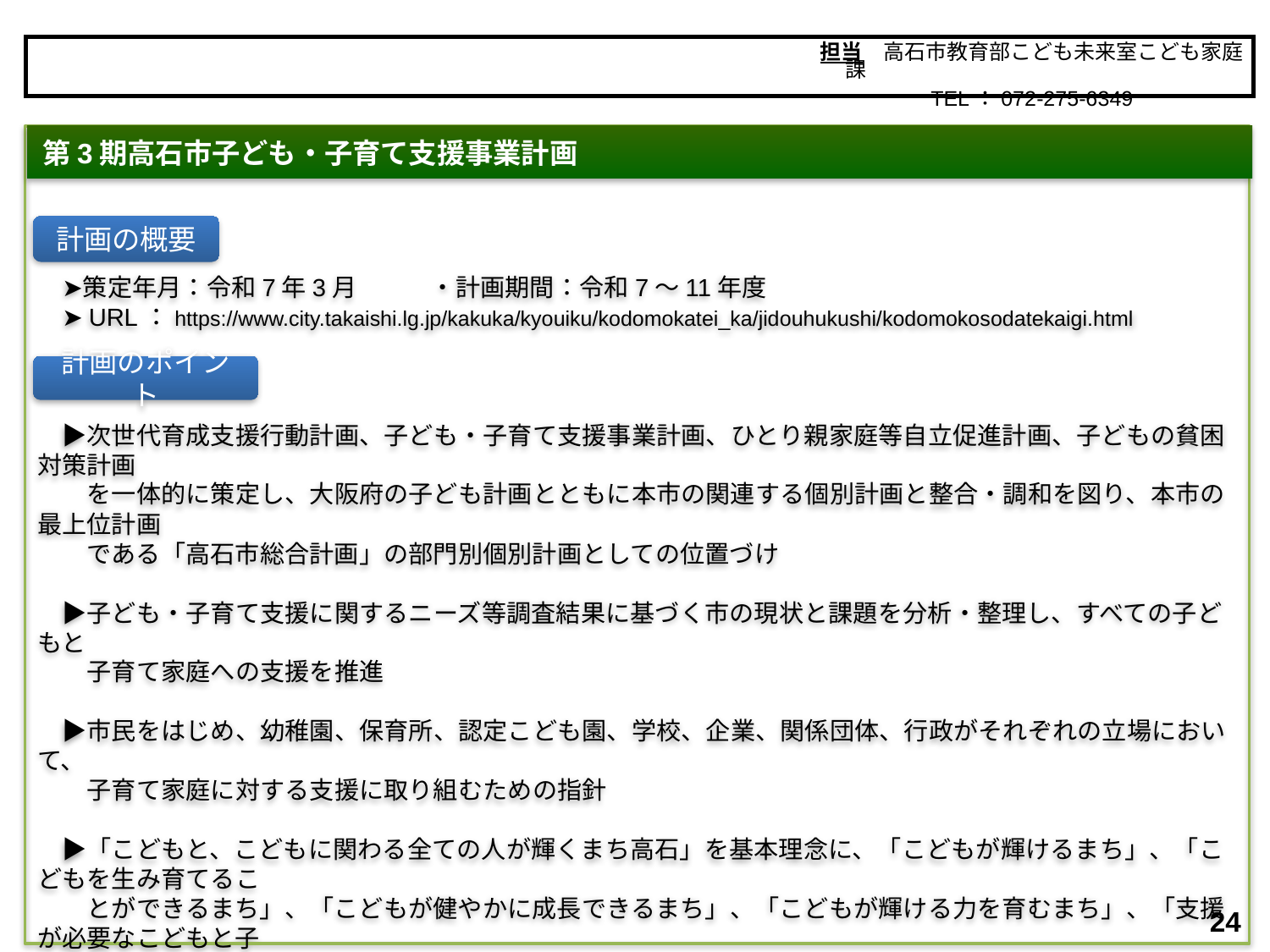

担当　高石市教育部こども未来室こども家庭課
　　　　　TEL：072-275-6349

高石市

　➤策定年月：令和7年3月　　　・計画期間：令和7～11年度
　➤URL：https://www.city.takaishi.lg.jp/kakuka/kyouiku/kodomokatei_ka/jidouhukushi/kodomokosodatekaigi.html

　▶次世代育成支援行動計画、子ども・子育て支援事業計画、ひとり親家庭等自立促進計画、子どもの貧困対策計画
　　を一体的に策定し、大阪府の子ども計画とともに本市の関連する個別計画と整合・調和を図り、本市の最上位計画
　　である「高石市総合計画」の部門別個別計画としての位置づけ

　▶子ども・子育て支援に関するニーズ等調査結果に基づく市の現状と課題を分析・整理し、すべての子どもと
　　子育て家庭への支援を推進

　▶市民をはじめ、幼稚園、保育所、認定こども園、学校、企業、関係団体、行政がそれぞれの立場において、
　　子育て家庭に対する支援に取り組むための指針

　▶「こどもと、こどもに関わる全ての人が輝くまち高石」を基本理念に、「こどもが輝けるまち」、「こどもを生み育てるこ
　　とができるまち」、「こどもが健やかに成長できるまち」、「こどもが輝ける力を育むまち」、「支援が必要なこどもと子
　　育て家庭に寄り添うまち」の５つを基本目標とし、それぞれに具体的な基本施策を展開し、取組を推進

　▶新たな施策として、こどもや若者の意見を聞く意義や重要性について周知啓発を行う「こどもの意見表明の推進」
　　や、ヤングケアラーの実態を把握し個別具体的な支援につなぐ「ヤングケアラー支援」、すべての妊婦や子育て家庭
　　が安心して出産・子育てができるよう必要な支援につなぐ「伴走型相談支援体制の充実」を設定

第3期高石市子ども・子育て支援事業計画
計画の概要
計画のポイント
24